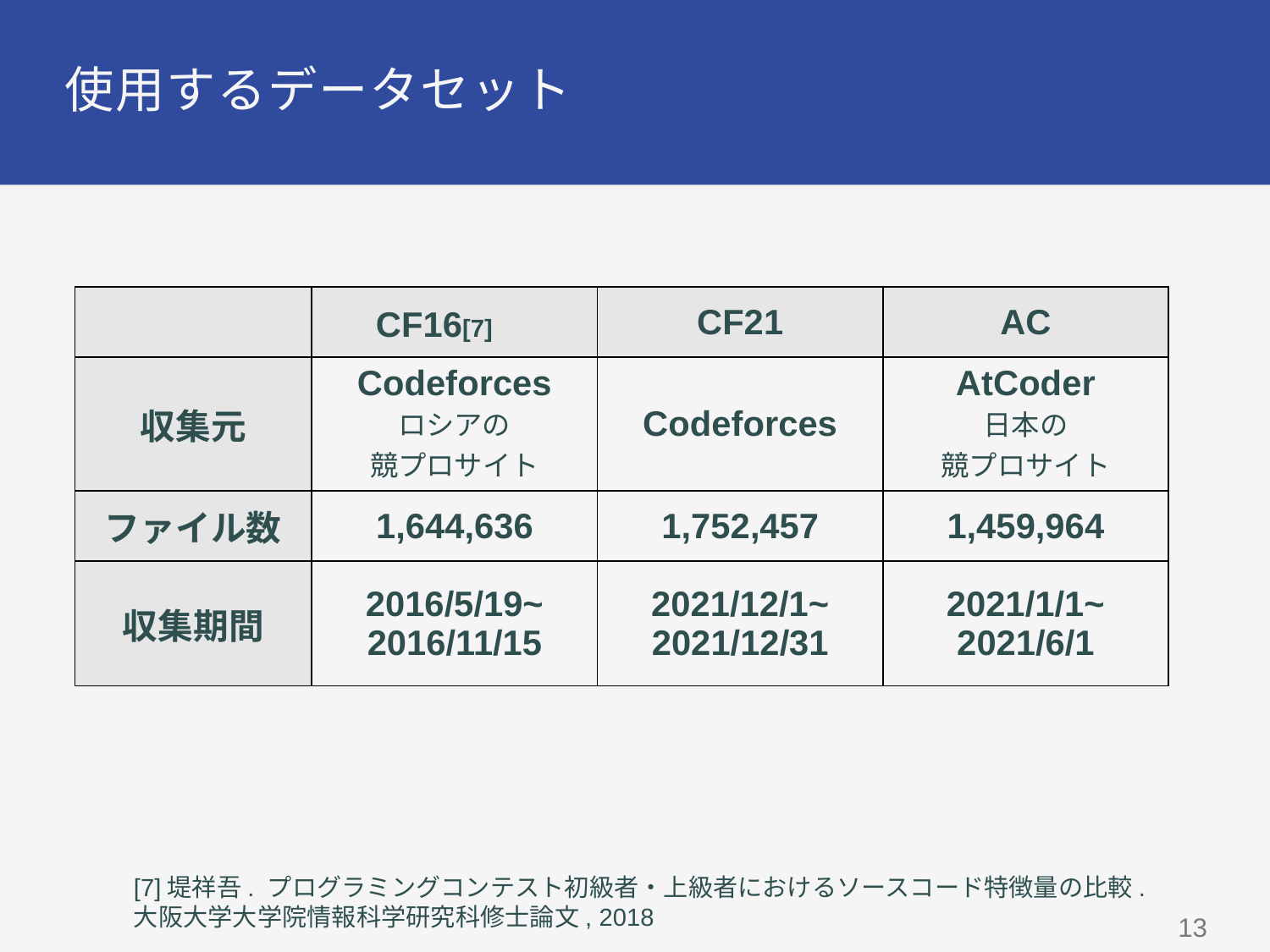

# 使用するデータセット
|  | CF16[7] | CF21 | AC |
| --- | --- | --- | --- |
| 収集元 | Codeforces ロシアの 競プロサイト | Codeforces | AtCoder 日本の 競プロサイト |
| ファイル数 | 1,644,636 | 1,752,457 | 1,459,964 |
| 収集期間 | 2016/5/19~ 2016/11/15 | 2021/12/1~ 2021/12/31 | 2021/1/1~ 2021/6/1 |
[7]堤祥吾. プログラミングコンテスト初級者・上級者におけるソースコード特徴量の比較.
大阪大学大学院情報科学研究科修士論文, 2018
13